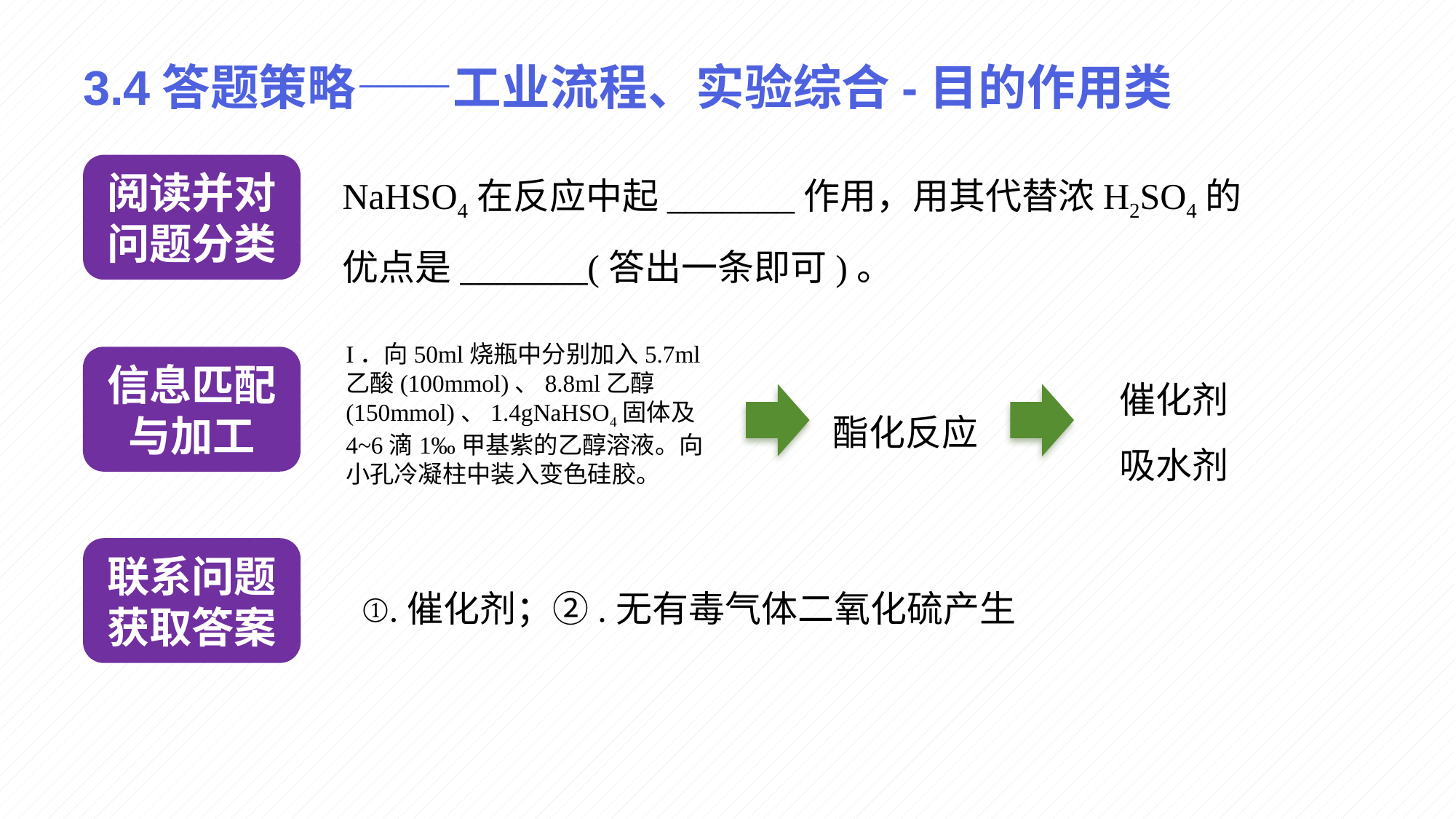

# 3.4答题策略——工业流程、实验综合-目的作用类
阅读并对问题分类
NaHSO4在反应中起_______作用，用其代替浓H2SO4的优点是_______(答出一条即可)。
I．向50ml烧瓶中分别加入5.7ml乙酸(100mmol)、8.8ml乙醇(150mmol)、1.4gNaHSO4固体及4~6滴1‰甲基紫的乙醇溶液。向小孔冷凝柱中装入变色硅胶。
信息匹配与加工
酯化反应
催化剂
吸水剂

联系问题获取答案
①.催化剂；②.无有毒气体二氧化硫产生